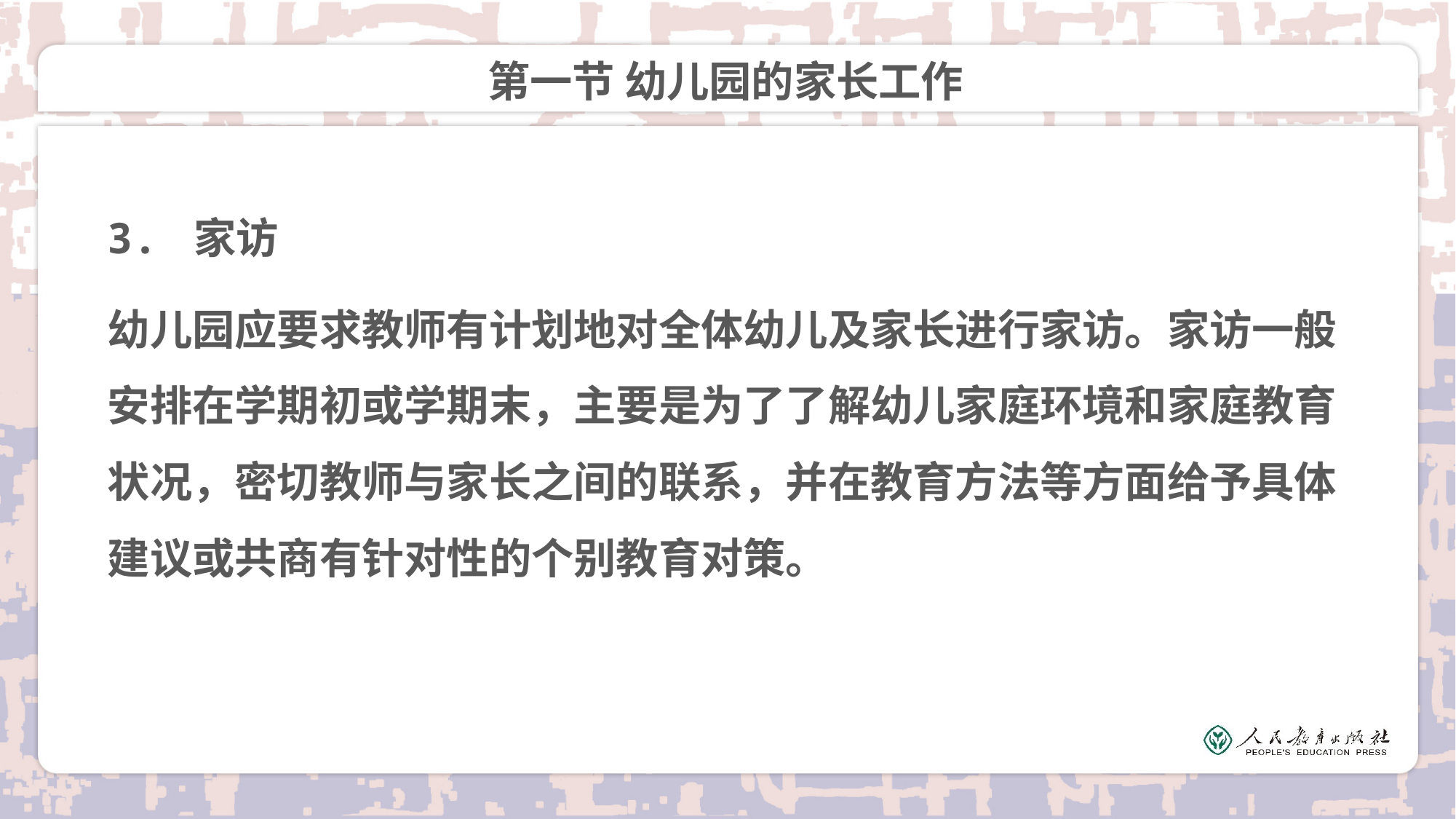

# 第一节 幼儿园的家长工作
3. 家访
幼儿园应要求教师有计划地对全体幼儿及家长进行家访。家访一般安排在学期初或学期末，主要是为了了解幼儿家庭环境和家庭教育状况，密切教师与家长之间的联系，并在教育方法等方面给予具体建议或共商有针对性的个别教育对策。